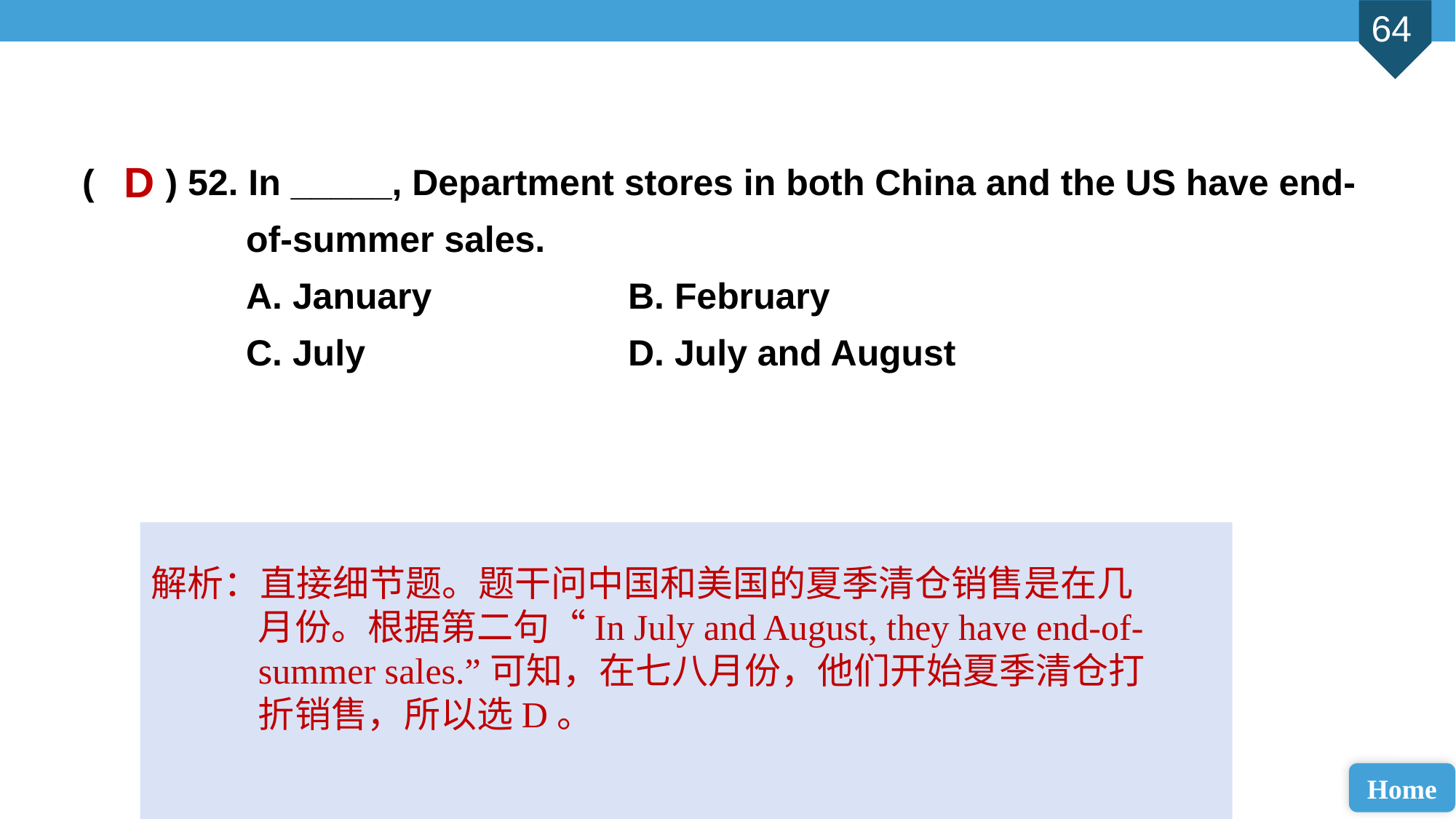

(       ) 52. In _____, Department stores in both China and the US have end-
of-summer sales.
A. January 		B. February
C. July 			D. July and August
D

解析：直接细节题。题干问中国和美国的夏季清仓销售是在几月份。根据第二句“In July and August, they have end-of-summer sales.”可知，在七八月份，他们开始夏季清仓打折销售，所以选D。